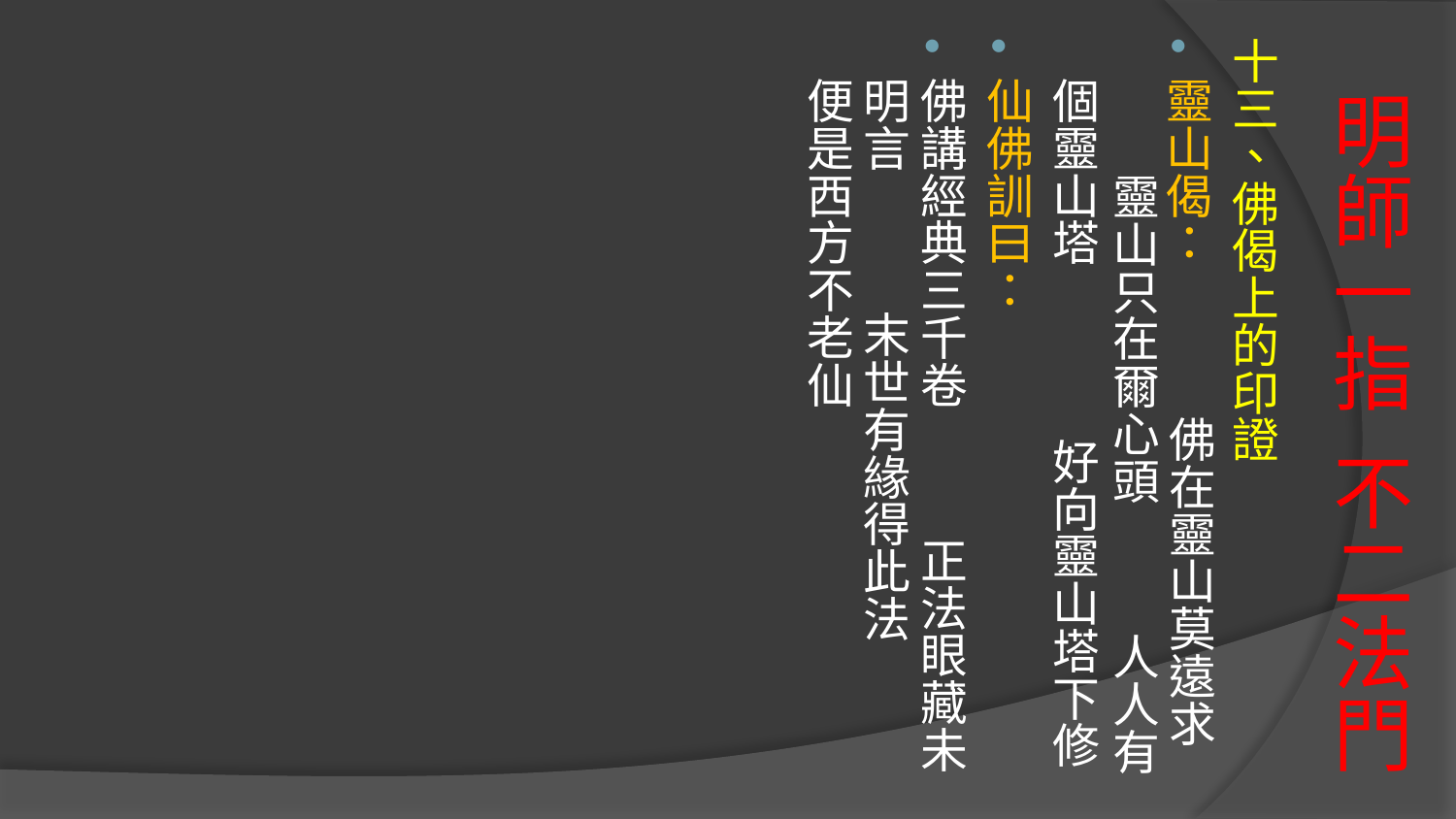

十三、佛偈上的印證
靈山偈：              佛在靈山莫遠求             靈山只在爾心頭            人人有個靈山塔                好向靈山塔下修
仙佛訓曰：
佛講經典三千卷            正法眼藏未明言             末世有緣得此法            便是西方不老仙

# 明師一指  不二法門